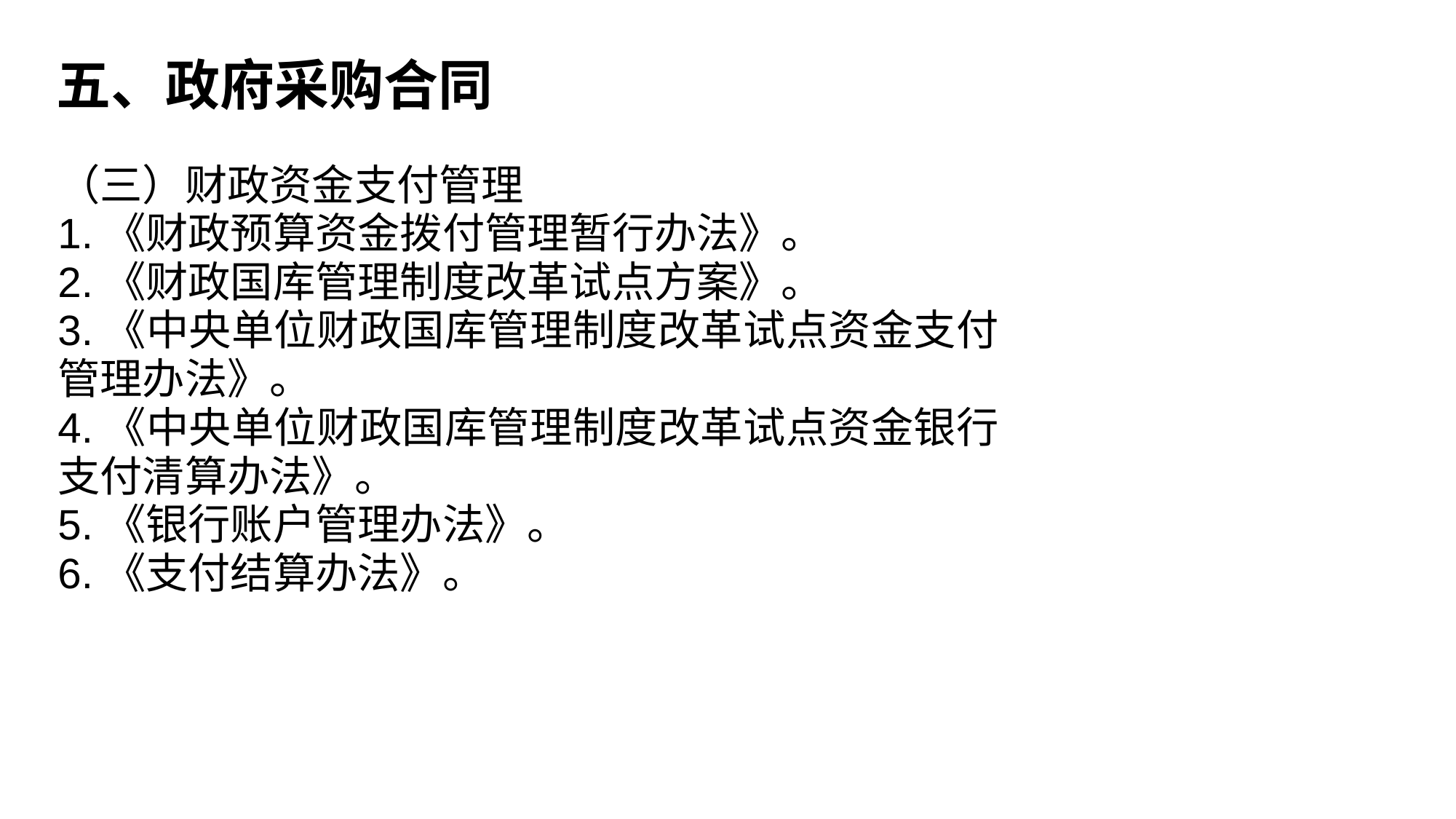

五、政府采购合同

（三）财政资金支付管理
1.《财政预算资金拨付管理暂行办法》。
2.《财政国库管理制度改革试点方案》。
3.《中央单位财政国库管理制度改革试点资金支付管理办法》。
4.《中央单位财政国库管理制度改革试点资金银行支付清算办法》。
5.《银行账户管理办法》。
6.《支付结算办法》。